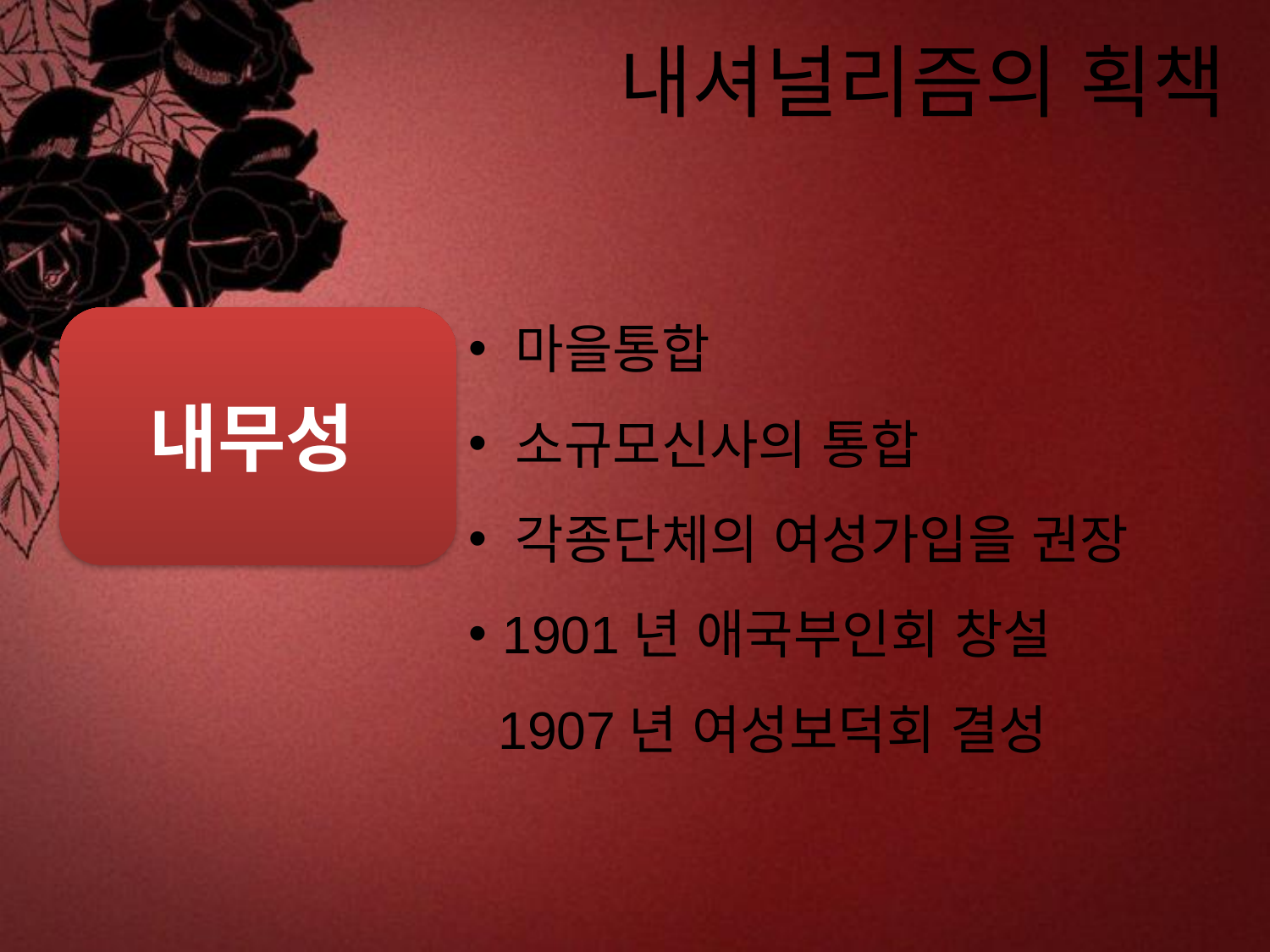

# 내셔널리즘의 획책
 마을통합
 소규모신사의 통합
 각종단체의 여성가입을 권장
 1901년 애국부인회 창설
  1907년 여성보덕회 결성

내무성